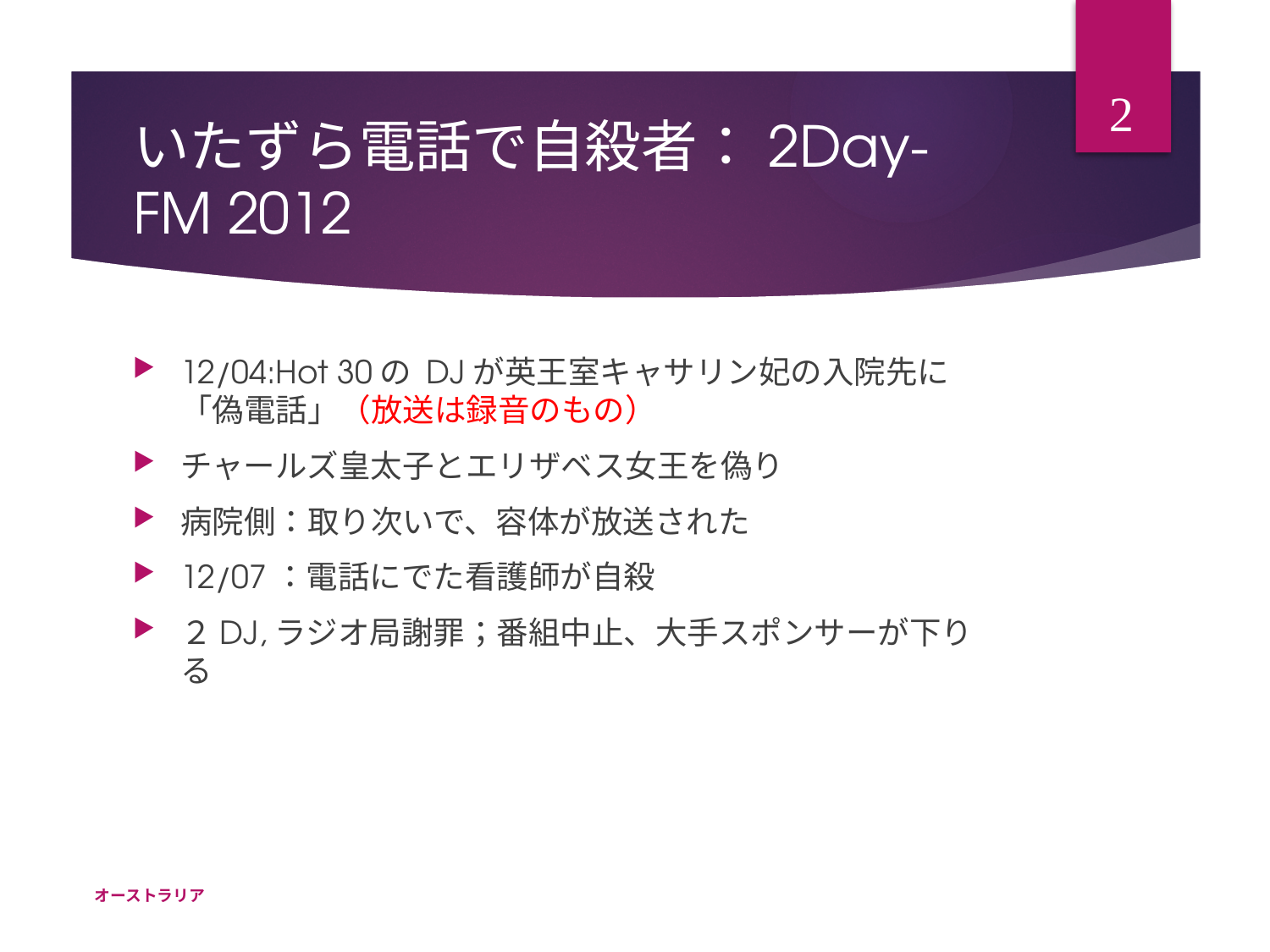

2
# いたずら電話で自殺者：2Day-FM 2012
12/04:Hot 30の DJが英王室キャサリン妃の入院先に「偽電話」（放送は録音のもの）
チャールズ皇太子とエリザベス女王を偽り
病院側：取り次いで、容体が放送された
12/07：電話にでた看護師が自殺
２DJ,ラジオ局謝罪；番組中止、大手スポンサーが下りる

オーストラリア